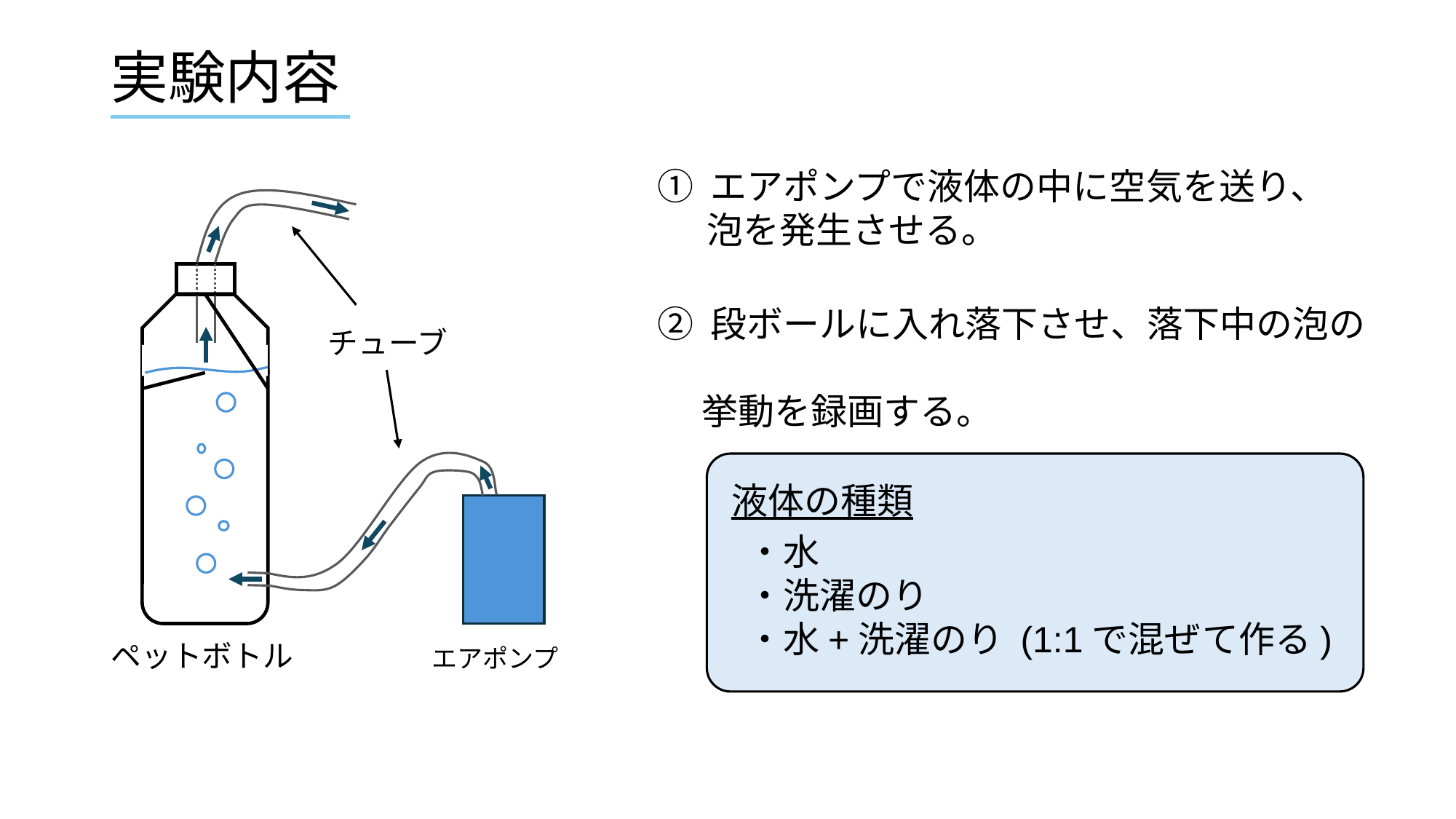

実験内容
① エアポンプで液体の中に空気を送り、
     泡を発生させる。

チューブ
エアポンプ
ペットボトル
② 段ボールに入れ落下させ、落下中の泡の
　 挙動を録画する。

液体の種類
・水
・洗濯のり
・水+洗濯のり (1:1で混ぜて作る)